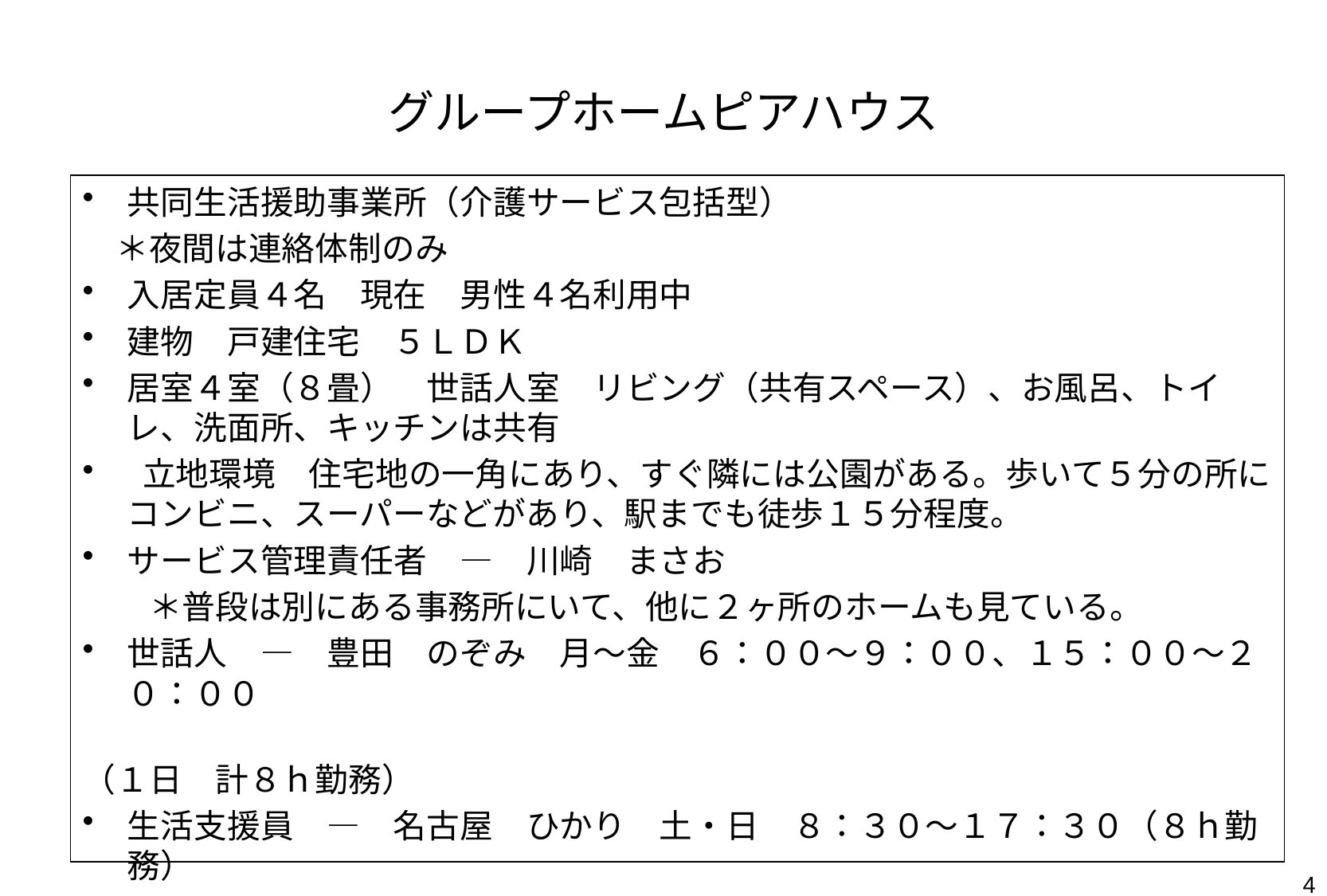

# グループホームピアハウス
共同生活援助事業所（介護サービス包括型）
　＊夜間は連絡体制のみ
入居定員４名　現在　男性４名利用中
建物　戸建住宅　５ＬＤＫ
居室４室（８畳）　世話人室　リビング（共有スペース）、お風呂、トイレ、洗面所、キッチンは共有
 立地環境　住宅地の一角にあり、すぐ隣には公園がある。歩いて５分の所にコンビニ、スーパーなどがあり、駅までも徒歩１５分程度。
サービス管理責任者　―　川崎　まさお
　　＊普段は別にある事務所にいて、他に２ヶ所のホームも見ている。
世話人　―　豊田　のぞみ　月～金　６：００～９：００、１５：００～２０：００
　　　　　　　　　　　　　　　　　　　　　　　　　　　　　　　　　　（１日　計８ｈ勤務）
生活支援員　―　名古屋　ひかり　土・日　８：３０～１７：３０（８ｈ勤務）

4